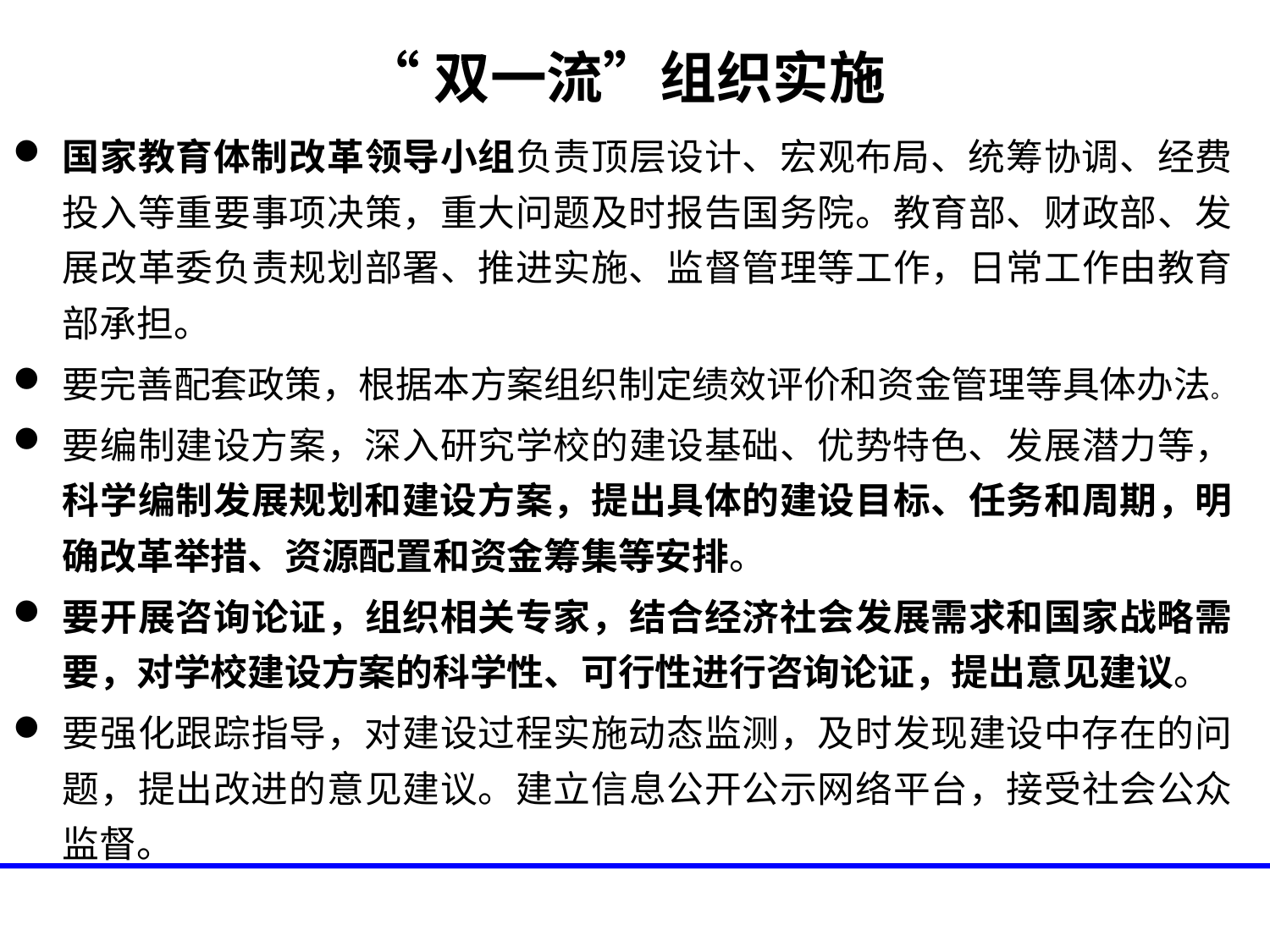

# “双一流”组织实施
国家教育体制改革领导小组负责顶层设计、宏观布局、统筹协调、经费投入等重要事项决策，重大问题及时报告国务院。教育部、财政部、发展改革委负责规划部署、推进实施、监督管理等工作，日常工作由教育部承担。
要完善配套政策，根据本方案组织制定绩效评价和资金管理等具体办法。
要编制建设方案，深入研究学校的建设基础、优势特色、发展潜力等，科学编制发展规划和建设方案，提出具体的建设目标、任务和周期，明确改革举措、资源配置和资金筹集等安排。
要开展咨询论证，组织相关专家，结合经济社会发展需求和国家战略需要，对学校建设方案的科学性、可行性进行咨询论证，提出意见建议。
要强化跟踪指导，对建设过程实施动态监测，及时发现建设中存在的问题，提出改进的意见建议。建立信息公开公示网络平台，接受社会公众监督。